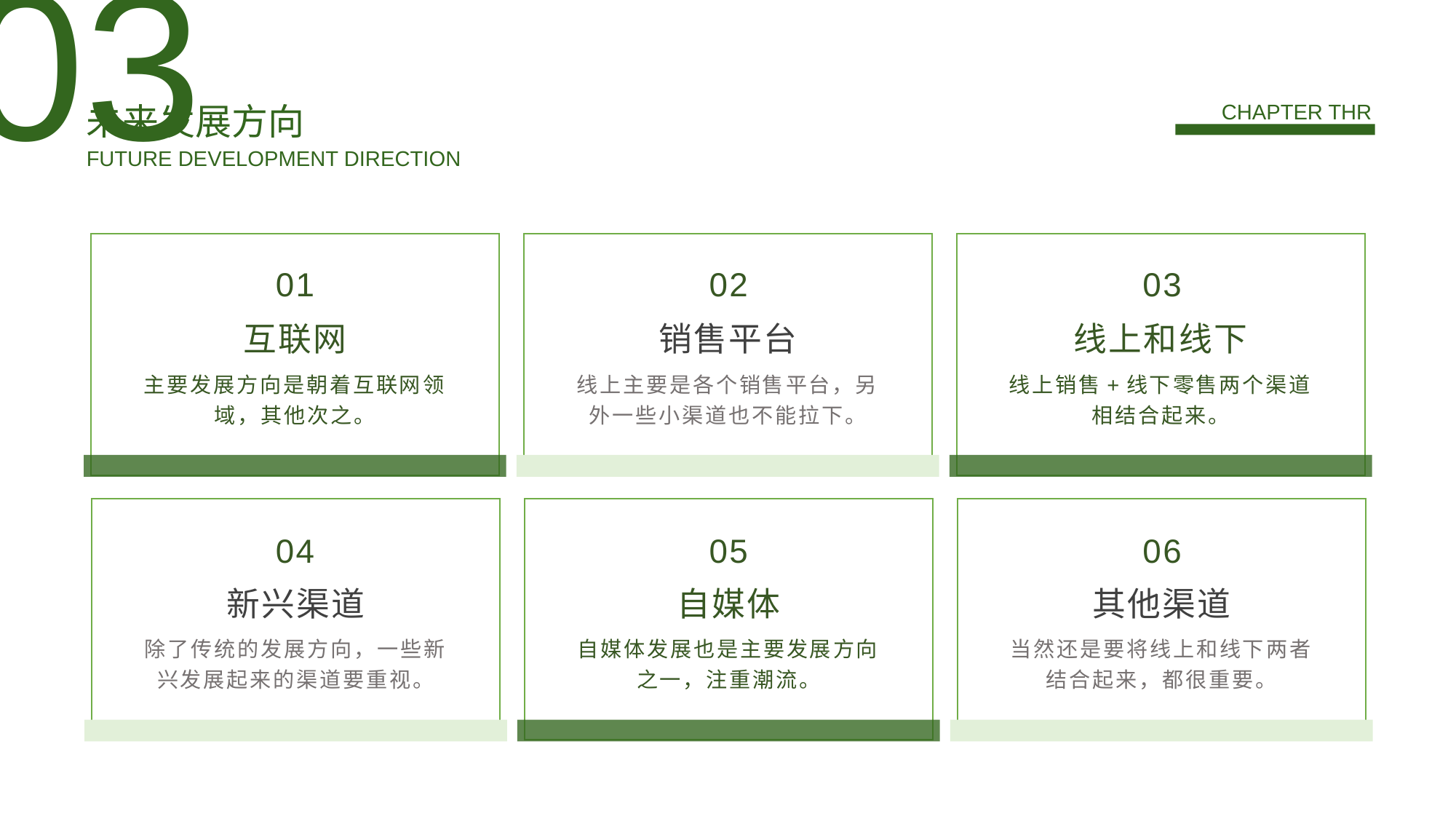

03
未来发展方向
CHAPTER THR
FUTURE DEVELOPMENT DIRECTION

01
02
03
互联网
销售平台
线上和线下
主要发展方向是朝着互联网领域，其他次之。
线上主要是各个销售平台，另外一些小渠道也不能拉下。
线上销售+线下零售两个渠道相结合起来。

04
05
06
新兴渠道
自媒体
其他渠道
除了传统的发展方向，一些新兴发展起来的渠道要重视。
自媒体发展也是主要发展方向之一，注重潮流。
当然还是要将线上和线下两者结合起来，都很重要。